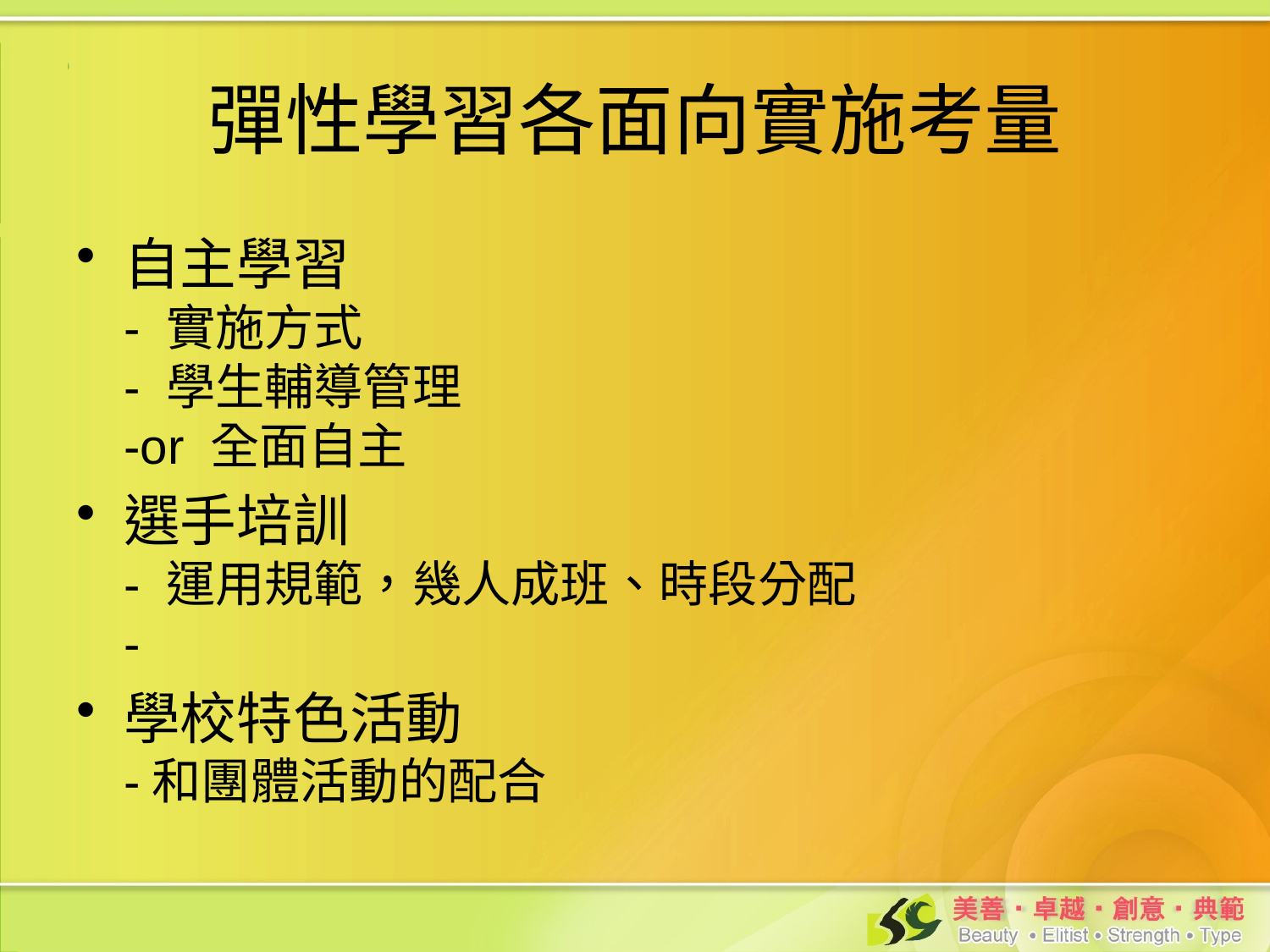

# 彈性學習各面向實施考量
自主學習
- 實施方式
- 學生輔導管理
-or 全面自主
選手培訓
- 運用規範，幾人成班、時段分配
-
學校特色活動
-和團體活動的配合